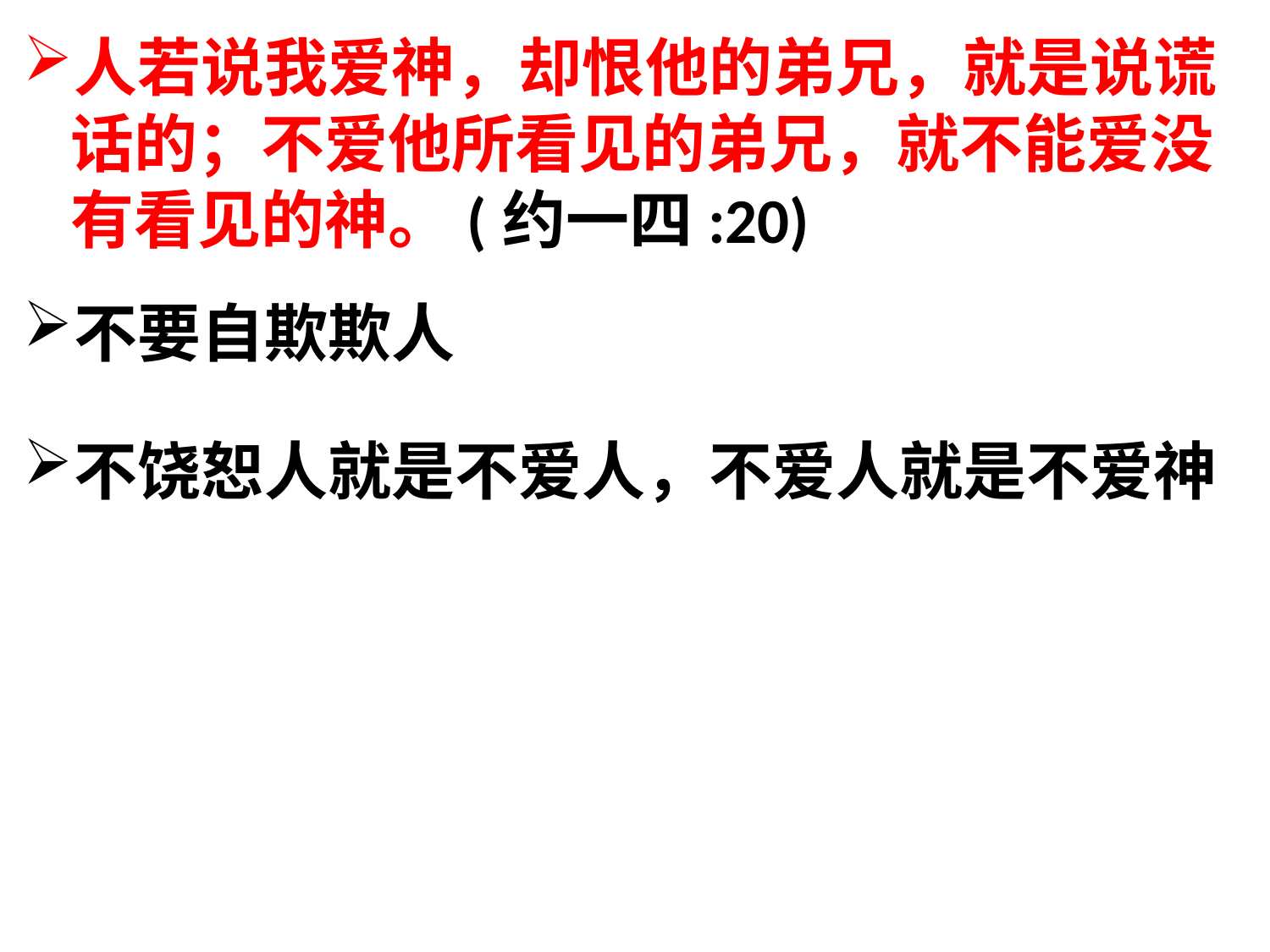

人若说我爱神，却恨他的弟兄，就是说谎话的；不爱他所看见的弟兄，就不能爱没有看见的神。(约一四:20)

不要自欺欺人

不饶恕人就是不爱人，不爱人就是不爱神